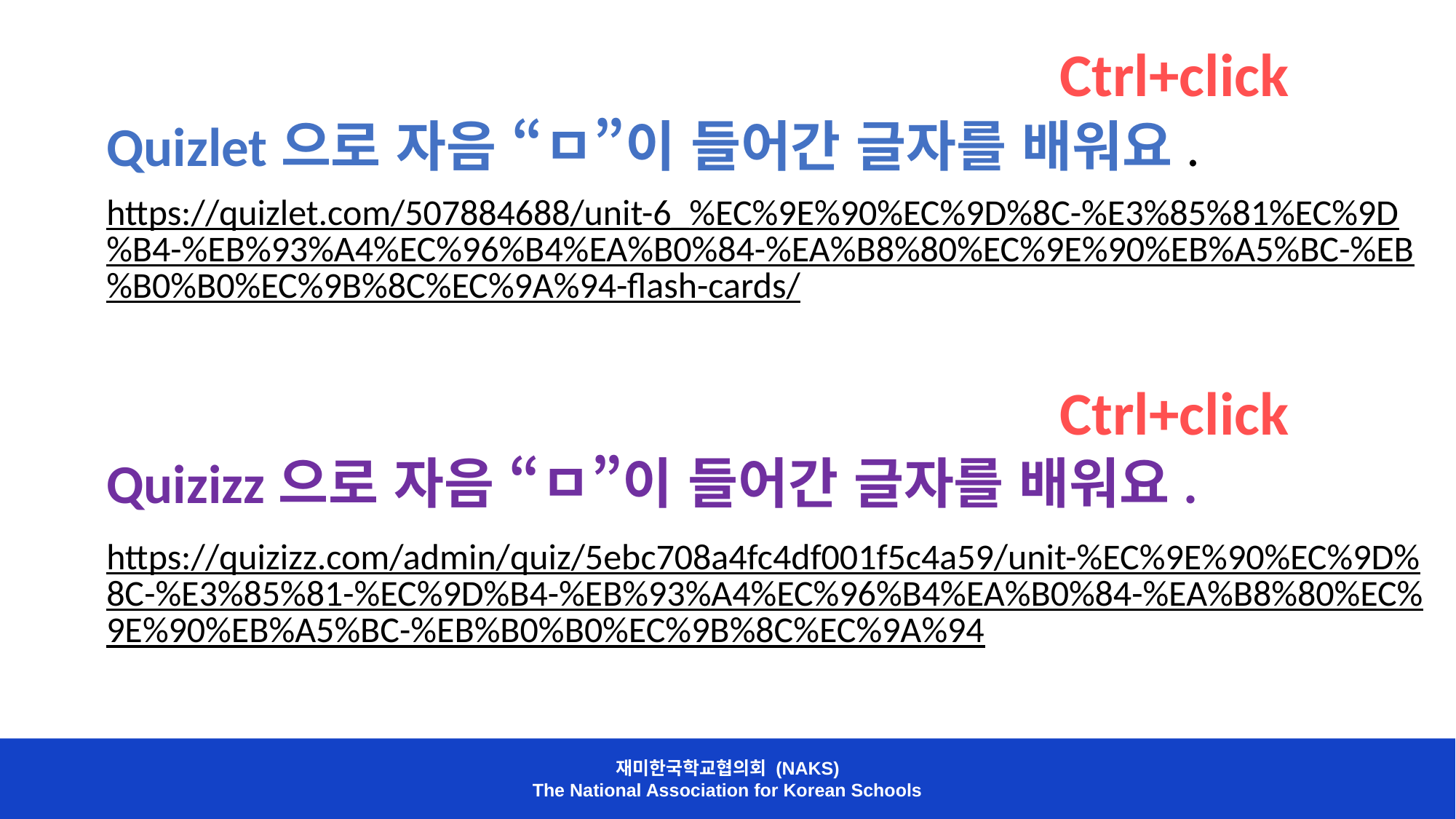

Ctrl+click
Quizlet으로 자음 “ㅁ”이 들어간 글자를 배워요.
https://quizlet.com/507884688/unit-6_%EC%9E%90%EC%9D%8C-%E3%85%81%EC%9D%B4-%EB%93%A4%EC%96%B4%EA%B0%84-%EA%B8%80%EC%9E%90%EB%A5%BC-%EB%B0%B0%EC%9B%8C%EC%9A%94-flash-cards/
Ctrl+click
Quizizz으로 자음 “ㅁ”이 들어간 글자를 배워요.
https://quizizz.com/admin/quiz/5ebc708a4fc4df001f5c4a59/unit-%EC%9E%90%EC%9D%8C-%E3%85%81-%EC%9D%B4-%EB%93%A4%EC%96%B4%EA%B0%84-%EA%B8%80%EC%9E%90%EB%A5%BC-%EB%B0%B0%EC%9B%8C%EC%9A%94
재미한국학교협의회 (NAKS)
The National Association for Korean Schools